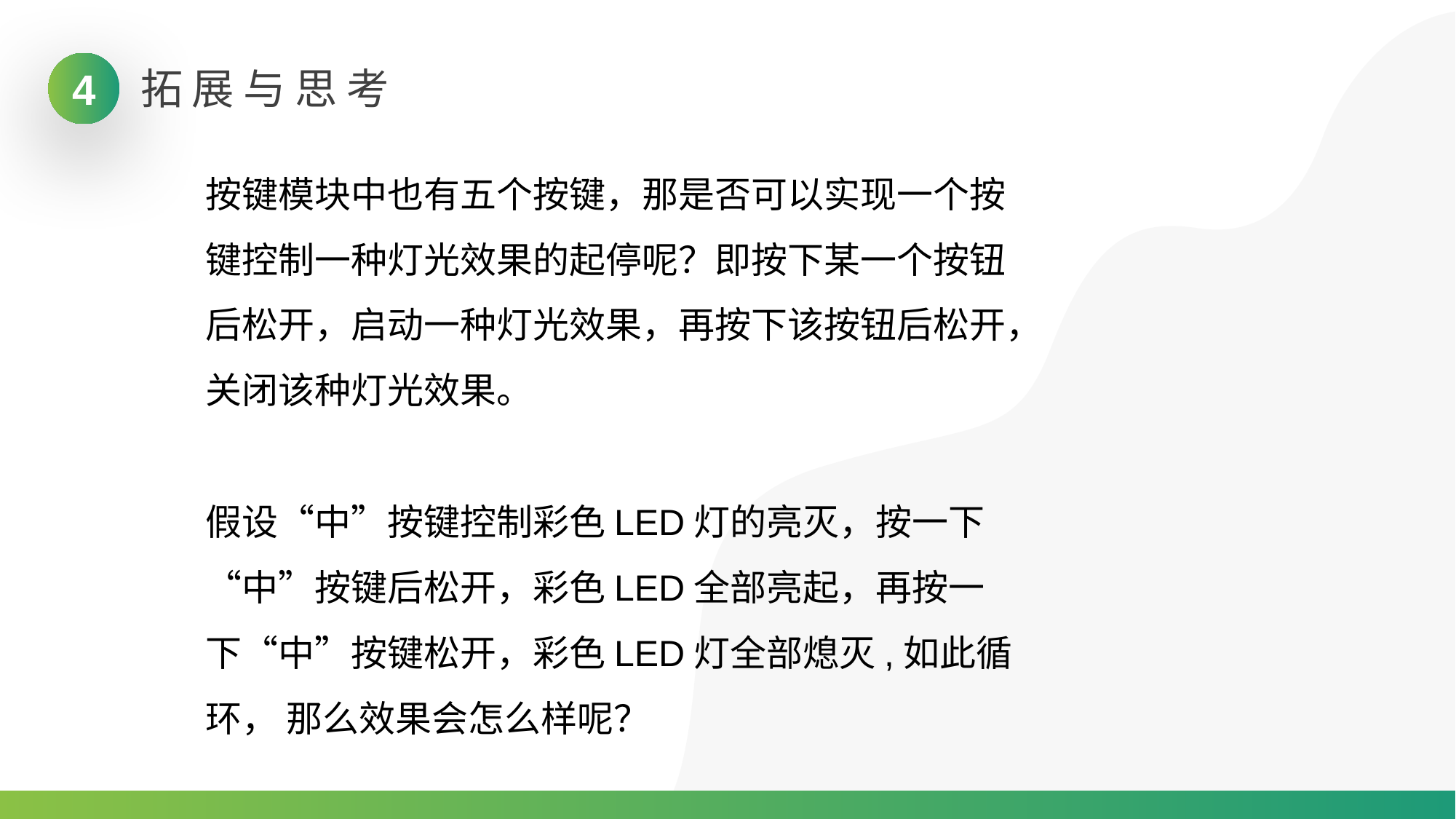

拓展与思考
4
按键模块中也有五个按键，那是否可以实现一个按键控制一种灯光效果的起停呢？即按下某一个按钮后松开，启动一种灯光效果，再按下该按钮后松开，关闭该种灯光效果。

假设“中”按键控制彩色LED灯的亮灭，按一下“中”按键后松开，彩色LED全部亮起，再按一下“中”按键松开，彩色LED灯全部熄灭,如此循环， 那么效果会怎么样呢？